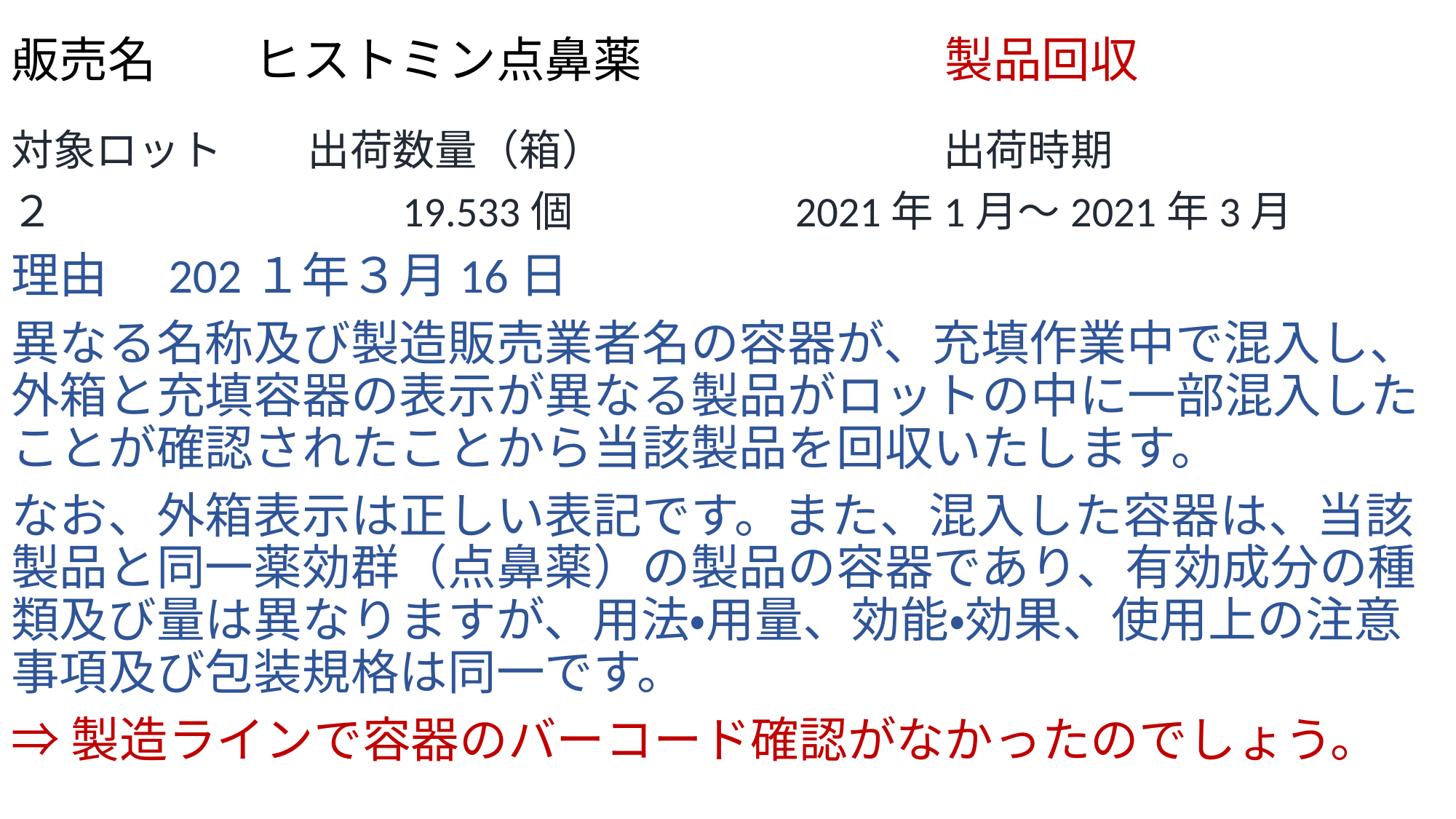

# 販売名　　ヒストミン点鼻薬 　　　　　　製品回収

対象ロット　　出荷数量（箱）　　　　　　　　出荷時期
２　　　　　　　　19.533個　　　　　2021年1月～2021年3月
理由　202１年３月16日
異なる名称及び製造販売業者名の容器が、充填作業中で混入し、外箱と充填容器の表示が異なる製品がロットの中に一部混入したことが確認されたことから当該製品を回収いたします。
なお、外箱表示は正しい表記です。また、混入した容器は、当該製品と同一薬効群（点鼻薬）の製品の容器であり、有効成分の種類及び量は異なりますが、用法・用量、効能・効果、使用上の注意事項及び包装規格は同一です。
⇒製造ラインで容器のバーコード確認がなかったのでしょう。